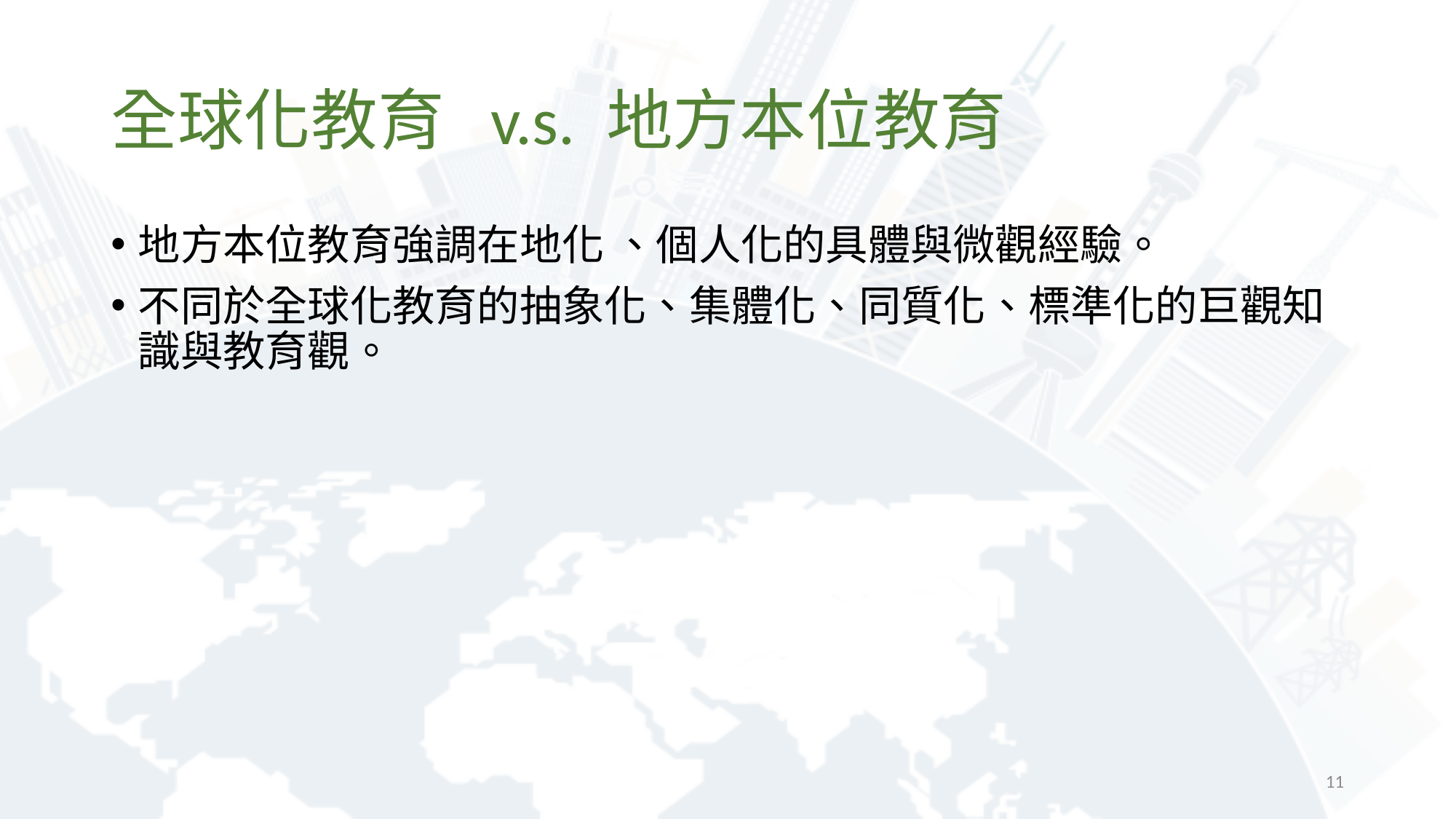

# 全球化教育  v.s. 地方本位教育
地方本位教育強調在地化 、個人化的具體與微觀經驗。
不同於全球化教育的抽象化、集體化、同質化、標準化的巨觀知識與教育觀。

11